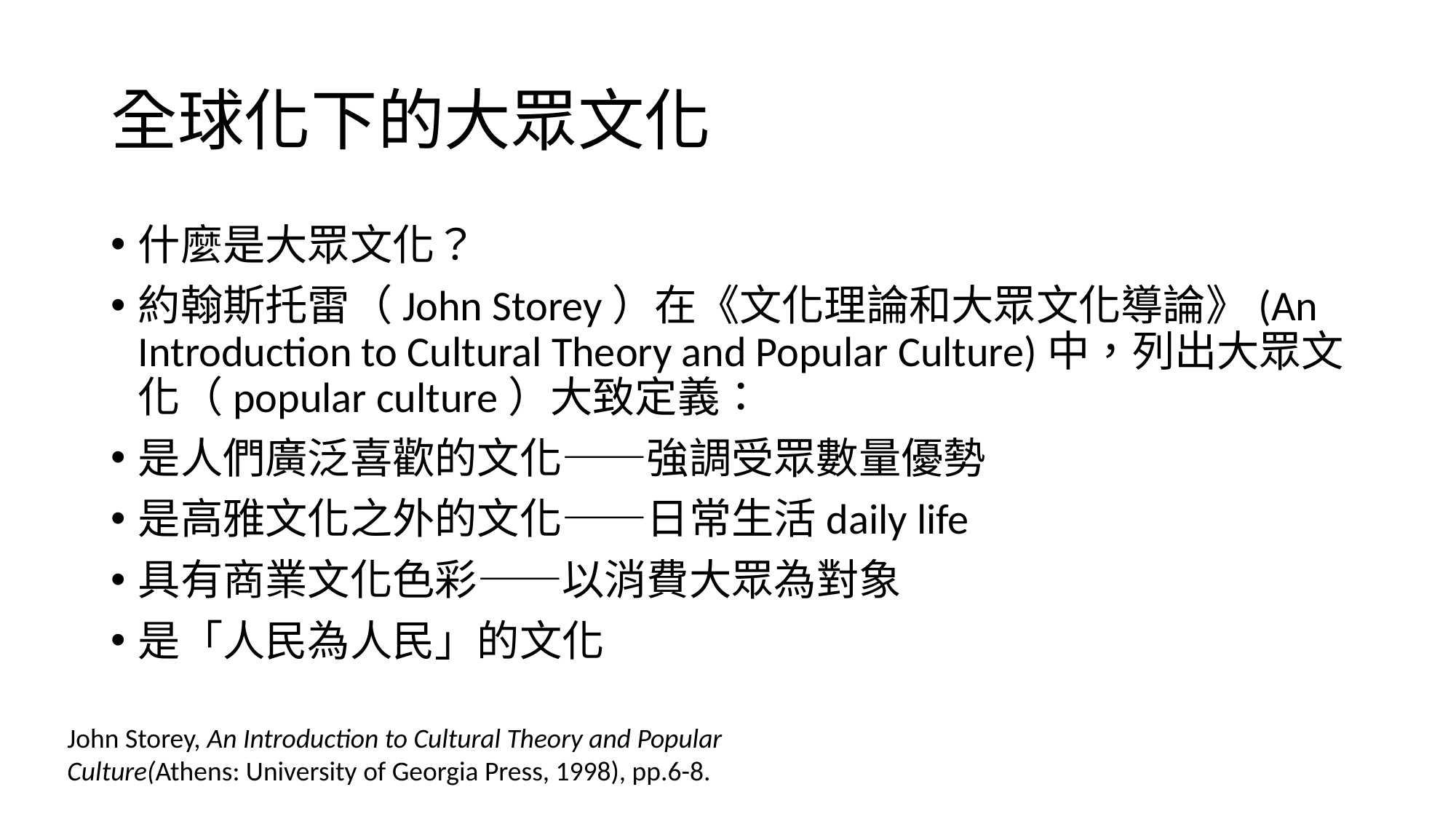

# 全球化下的大眾文化
什麼是大眾文化？
約翰斯托雷（John Storey）在《文化理論和大眾文化導論》(An Introduction to Cultural Theory and Popular Culture)中，列出大眾文化（popular culture）大致定義：
是人們廣泛喜歡的文化——強調受眾數量優勢
是高雅文化之外的文化——日常生活daily life
具有商業文化色彩——以消費大眾為對象
是「人民為人民」的文化
John Storey, An Introduction to Cultural Theory and Popular Culture(Athens: University of Georgia Press, 1998), pp.6-8.